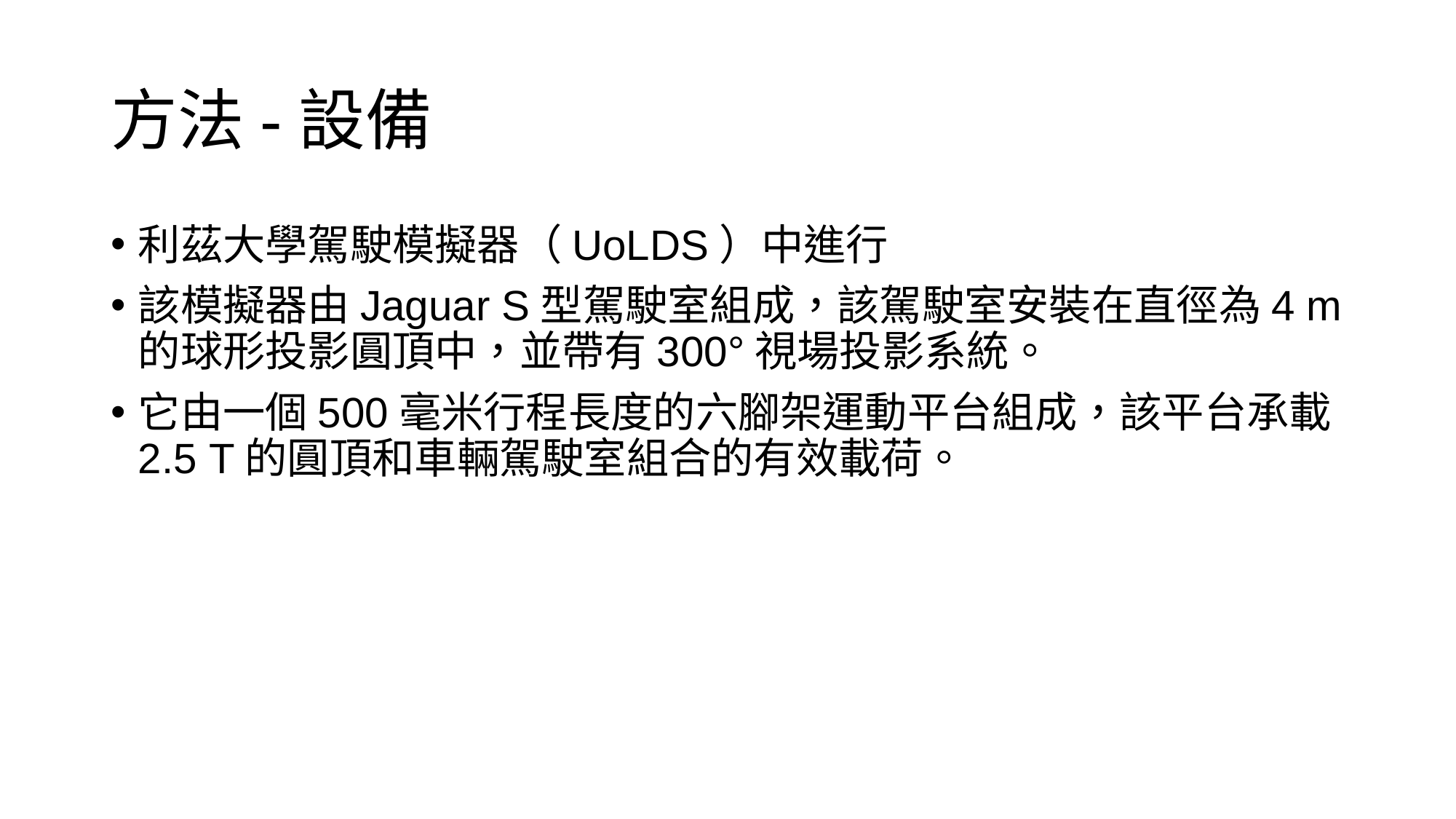

# 方法-設備
利茲大學駕駛模擬器（UoLDS）中進行
該模擬器由Jaguar S型駕駛室組成，該駕駛室安裝在直徑為4 m的球形投影圓頂中，並帶有300°視場投影系統。
它由一個500毫米行程長度的六腳架運動平台組成，該平台承載2.5 T的圓頂和車輛駕駛室組合的有效載荷。